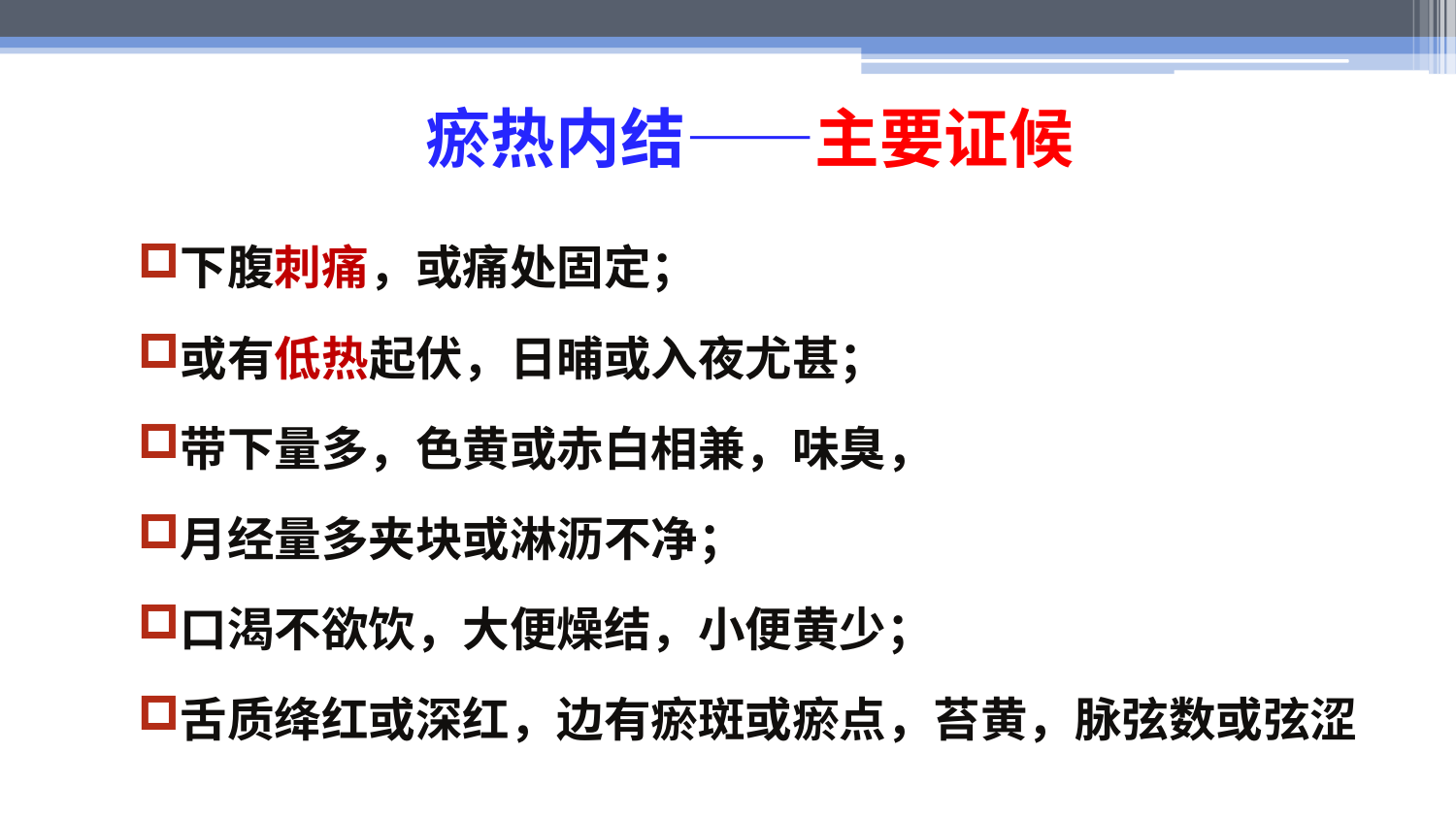

# 瘀热内结——主要证候
下腹刺痛，或痛处固定；
或有低热起伏，日晡或入夜尤甚；
带下量多，色黄或赤白相兼，味臭，
月经量多夹块或淋沥不净；
口渴不欲饮，大便燥结，小便黄少；
舌质绛红或深红，边有瘀斑或瘀点，苔黄，脉弦数或弦涩